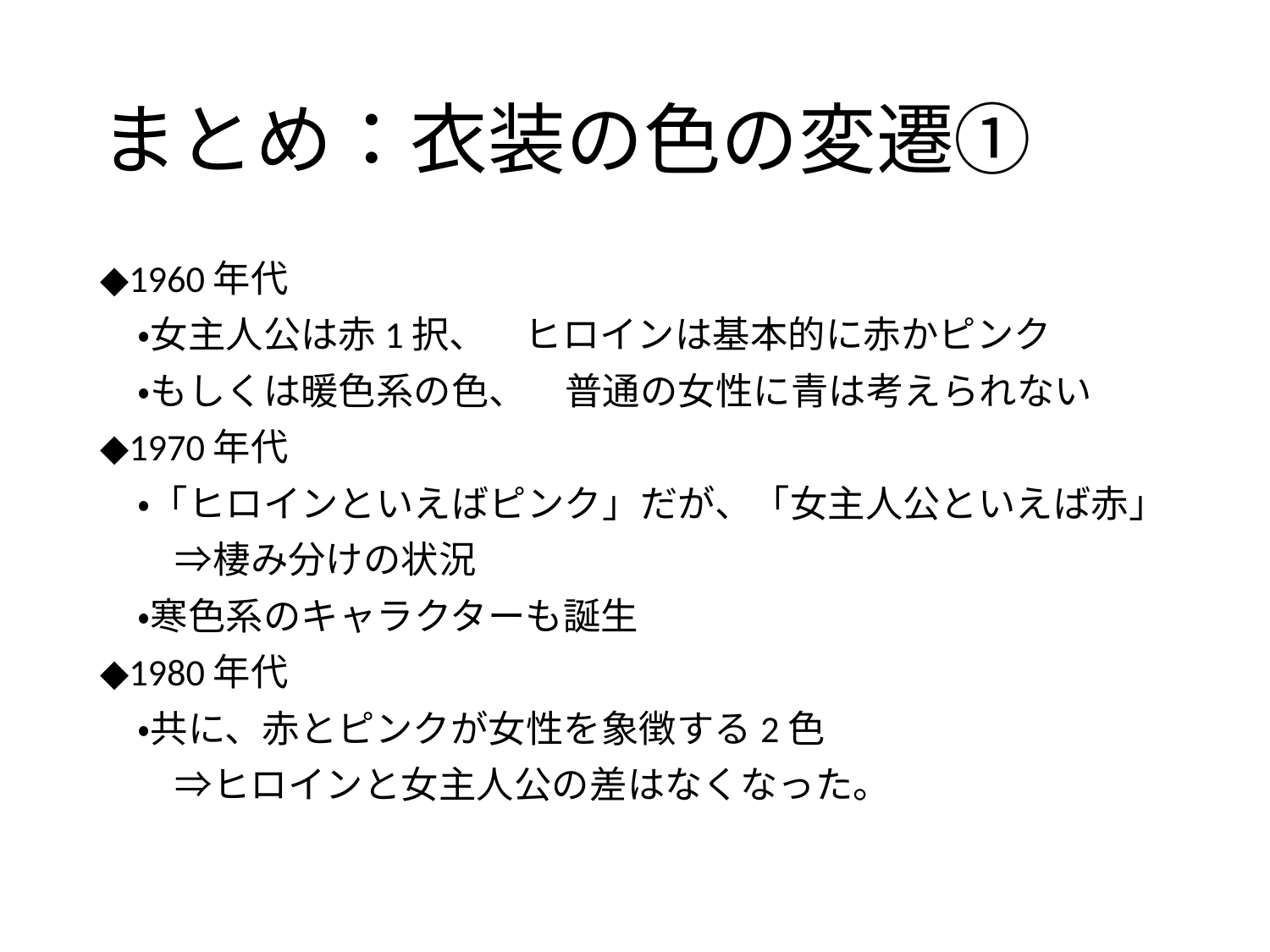

# まとめ：衣装の色の変遷①
◆1960年代
　・女主人公は赤1択、　ヒロインは基本的に赤かピンク
　・もしくは暖色系の色、　普通の女性に青は考えられない
◆1970年代
　・「ヒロインといえばピンク」だが、「女主人公といえば赤」
　　⇒棲み分けの状況
　・寒色系のキャラクターも誕生
◆1980年代
　・共に、赤とピンクが女性を象徴する2色
　　⇒ヒロインと女主人公の差はなくなった。